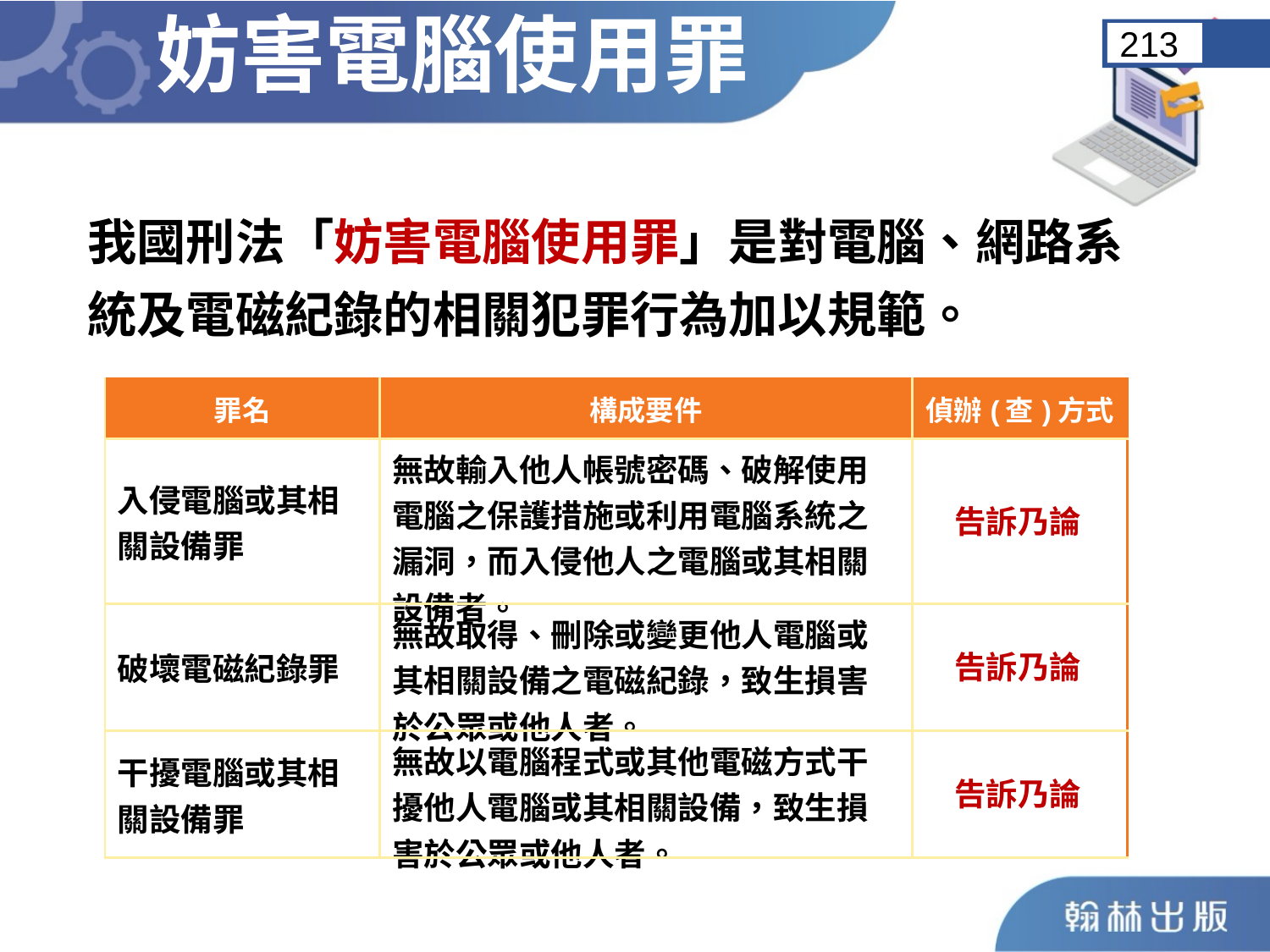

妨害電腦使用罪
213
我國刑法「妨害電腦使用罪」是對電腦、網路系
統及電磁紀錄的相關犯罪行為加以規範。
| 罪名 | 構成要件 | 偵辦(查)方式 |
| --- | --- | --- |
| 入侵電腦或其相關設備罪 | 無故輸入他人帳號密碼、破解使用電腦之保護措施或利用電腦系統之漏洞，而入侵他人之電腦或其相關設備者。 | 告訴乃論 |
| 破壞電磁紀錄罪 | 無故取得、刪除或變更他人電腦或其相關設備之電磁紀錄，致生損害於公眾或他人者。 | 告訴乃論 |
| 干擾電腦或其相關設備罪 | 無故以電腦程式或其他電磁方式干擾他人電腦或其相關設備，致生損害於公眾或他人者。 | 告訴乃論 |